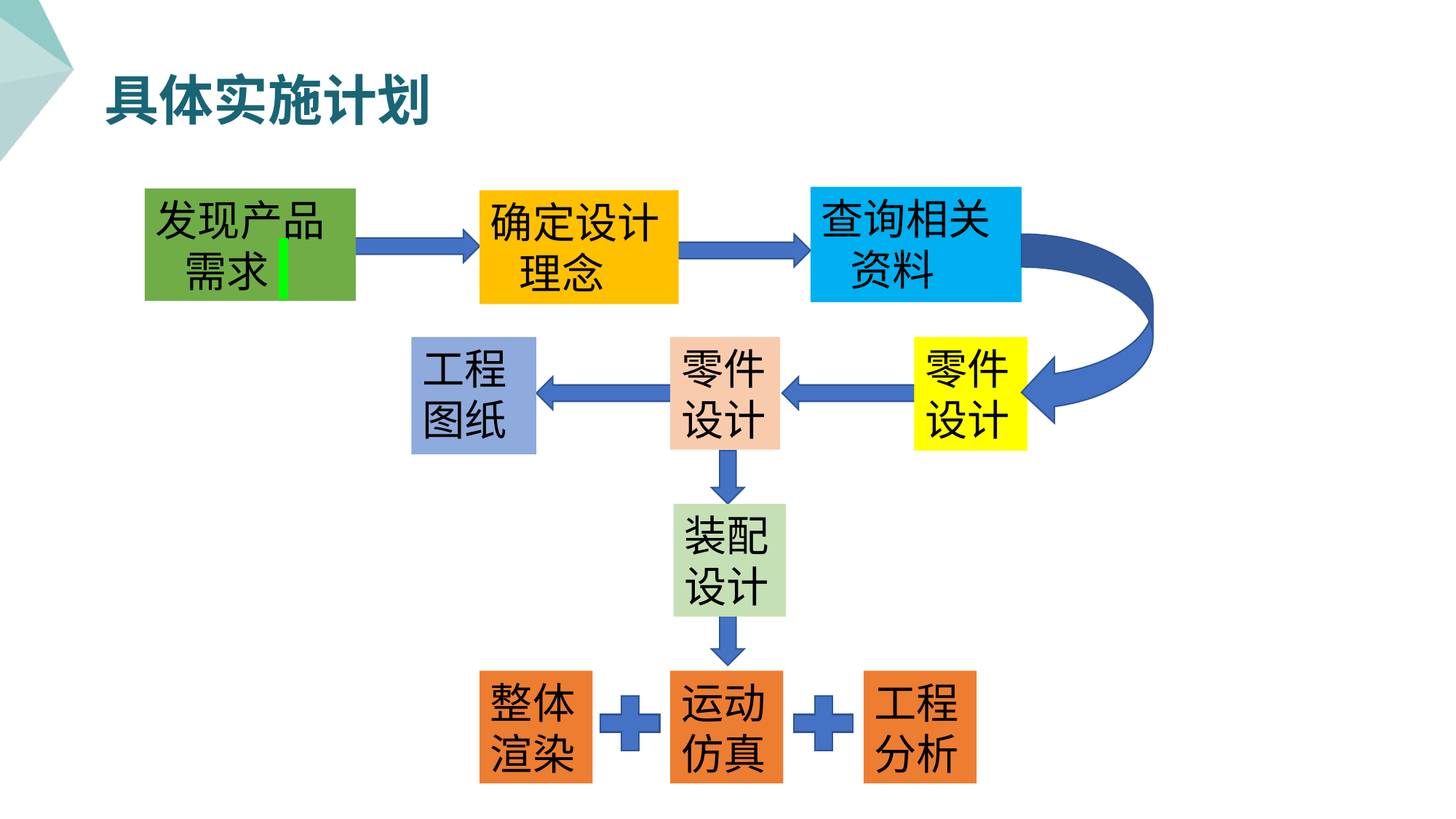

具体实施计划
查询相关
  资料
发现产品
  需求
确定设计
  理念

工程
图纸
零件
设计
零件
设计

装配
设计

整体渲染
运动仿真
工程分析